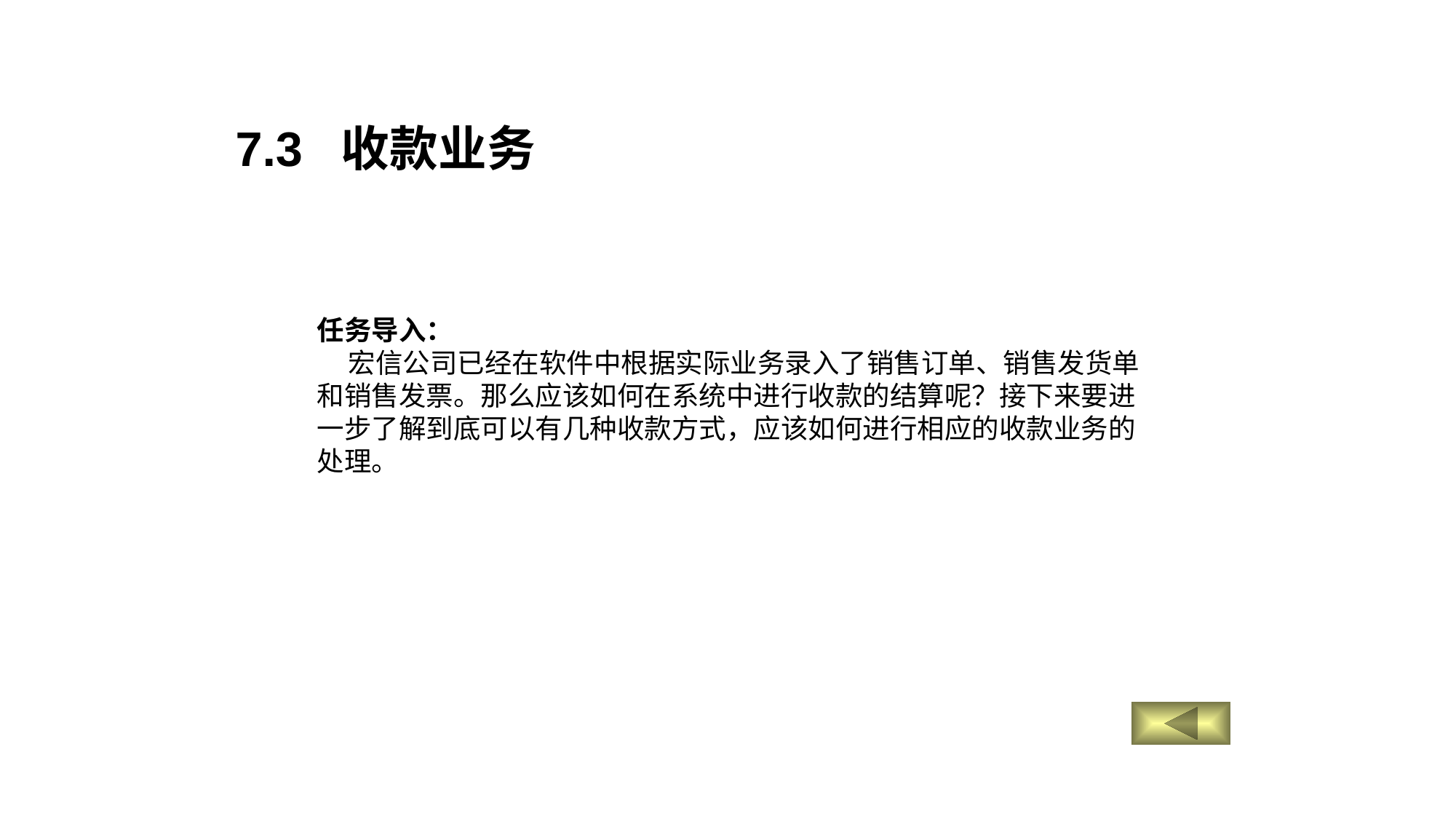

7.3  收款业务
任务导入：
    宏信公司已经在软件中根据实际业务录入了销售订单、销售发货单和销售发票。那么应该如何在系统中进行收款的结算呢？接下来要进一步了解到底可以有几种收款方式，应该如何进行相应的收款业务的处理。